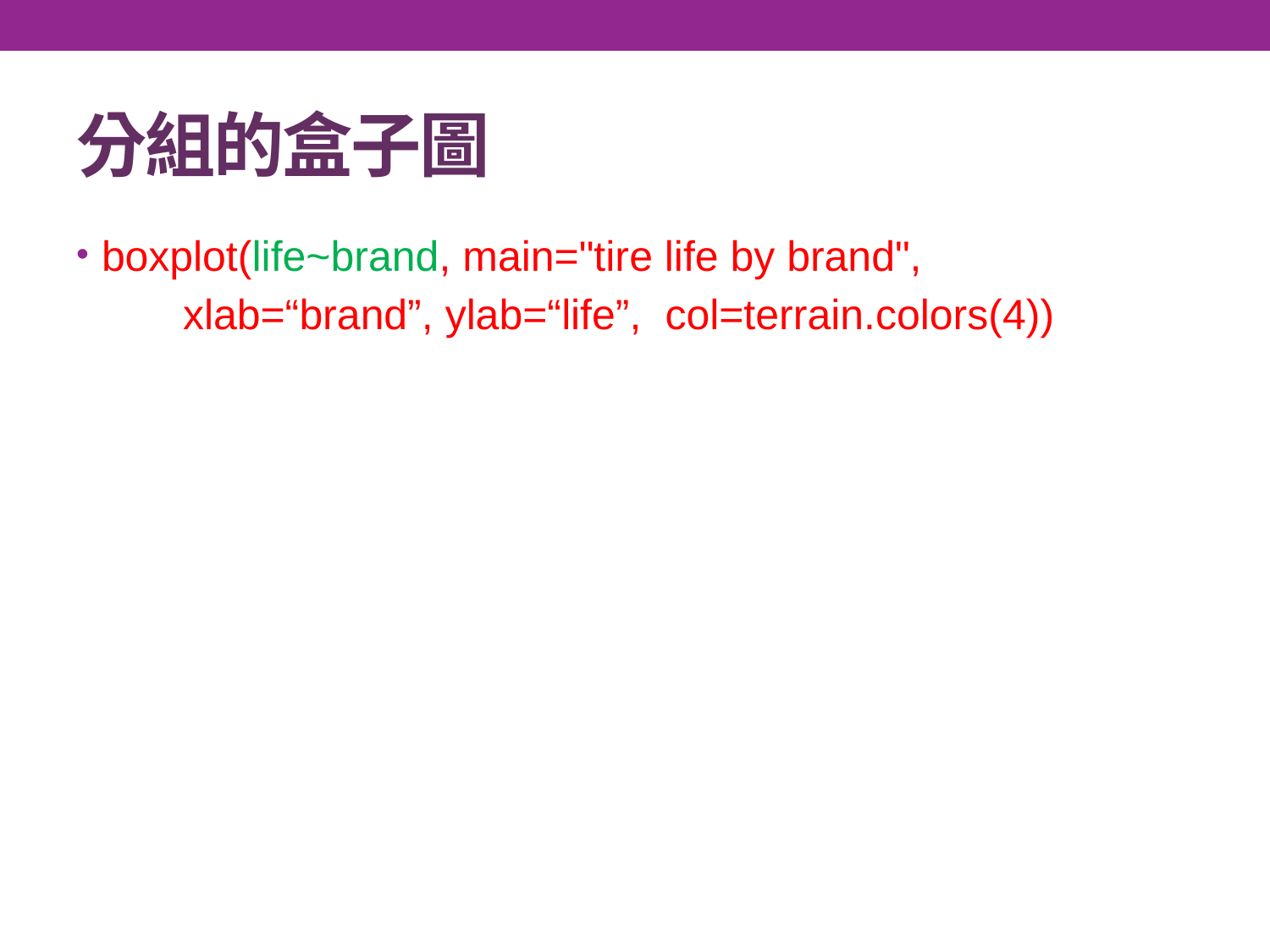

# 分組的盒子圖
boxplot(life~brand, main="tire life by brand",
         xlab=“brand”, ylab=“life”,  col=terrain.colors(4))